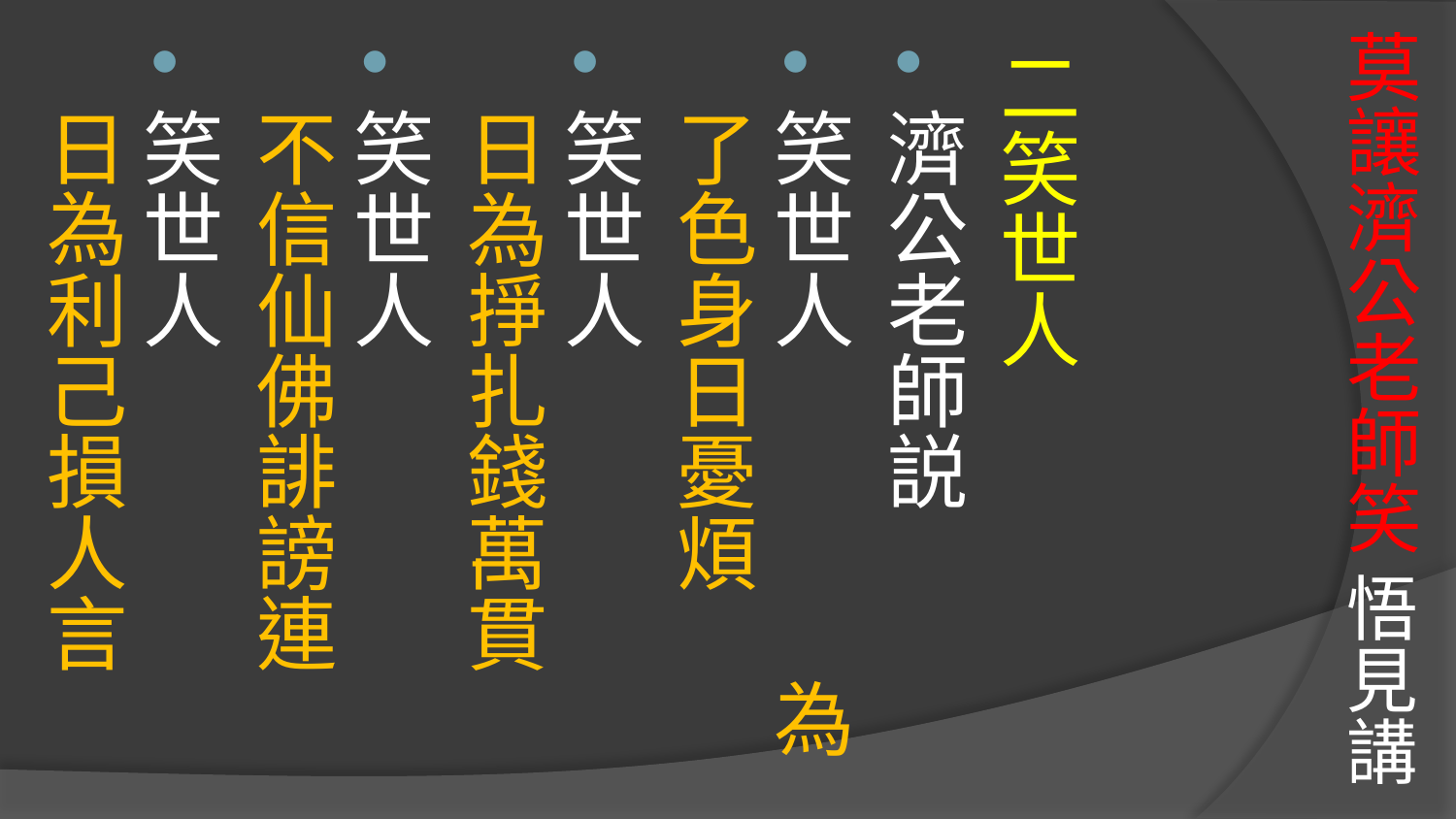

# 莫讓濟公老師笑 悟見講
二笑世人
濟公老師説
笑世人                  為了色身日憂煩
笑世人                     日為掙扎錢萬貫
笑世人                      不信仙佛誹謗連
笑世人                       日為利己損人言